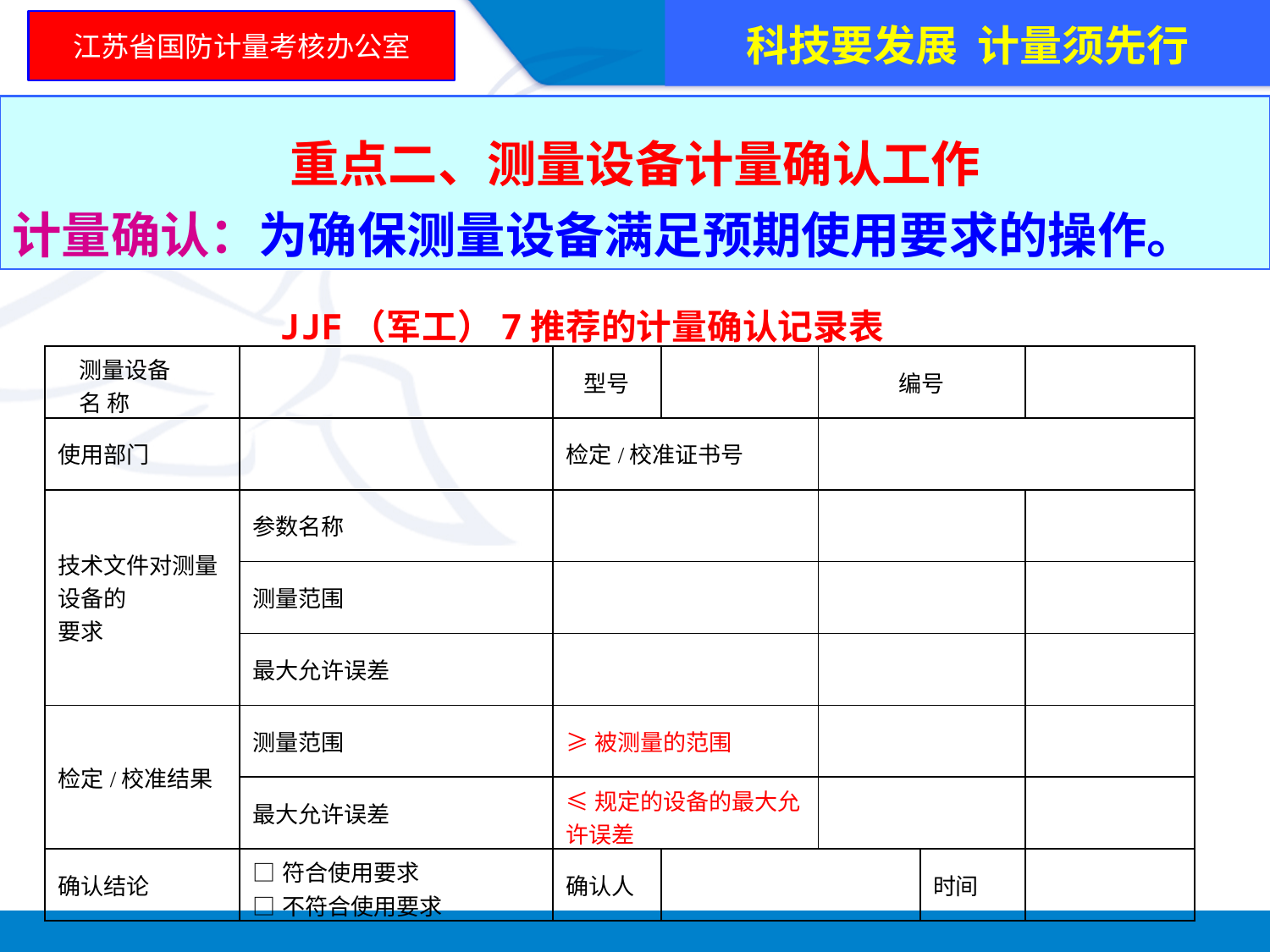

科技要发展  计量须先行
江苏省国防计量考核办公室
重点二、测量设备计量确认工作
计量确认：为确保测量设备满足预期使用要求的操作。

         JJF（军工）7推荐的计量确认记录表

| 测量设备 名 称 |  | 型号 |  | 编号 |  |  |
| --- | --- | --- | --- | --- | --- | --- |
| 使用部门 |  | 检定/校准证书号 |  |  |  |  |
| 技术文件对测量设备的 要求 | 参数名称 |  |  |  |  |  |
|  | 测量范围 |  |  |  |  |  |
|  | 最大允许误差 |  |  |  |  |  |
| 检定/校准结果 | 测量范围 | ≥被测量的范围 |  |  |  |  |
|  | 最大允许误差 | ≤规定的设备的最大允许误差 |  |  |  |  |
| 确认结论 | □符合使用要求 □不符合使用要求 | 确认人 |  |  | 时间 |  |